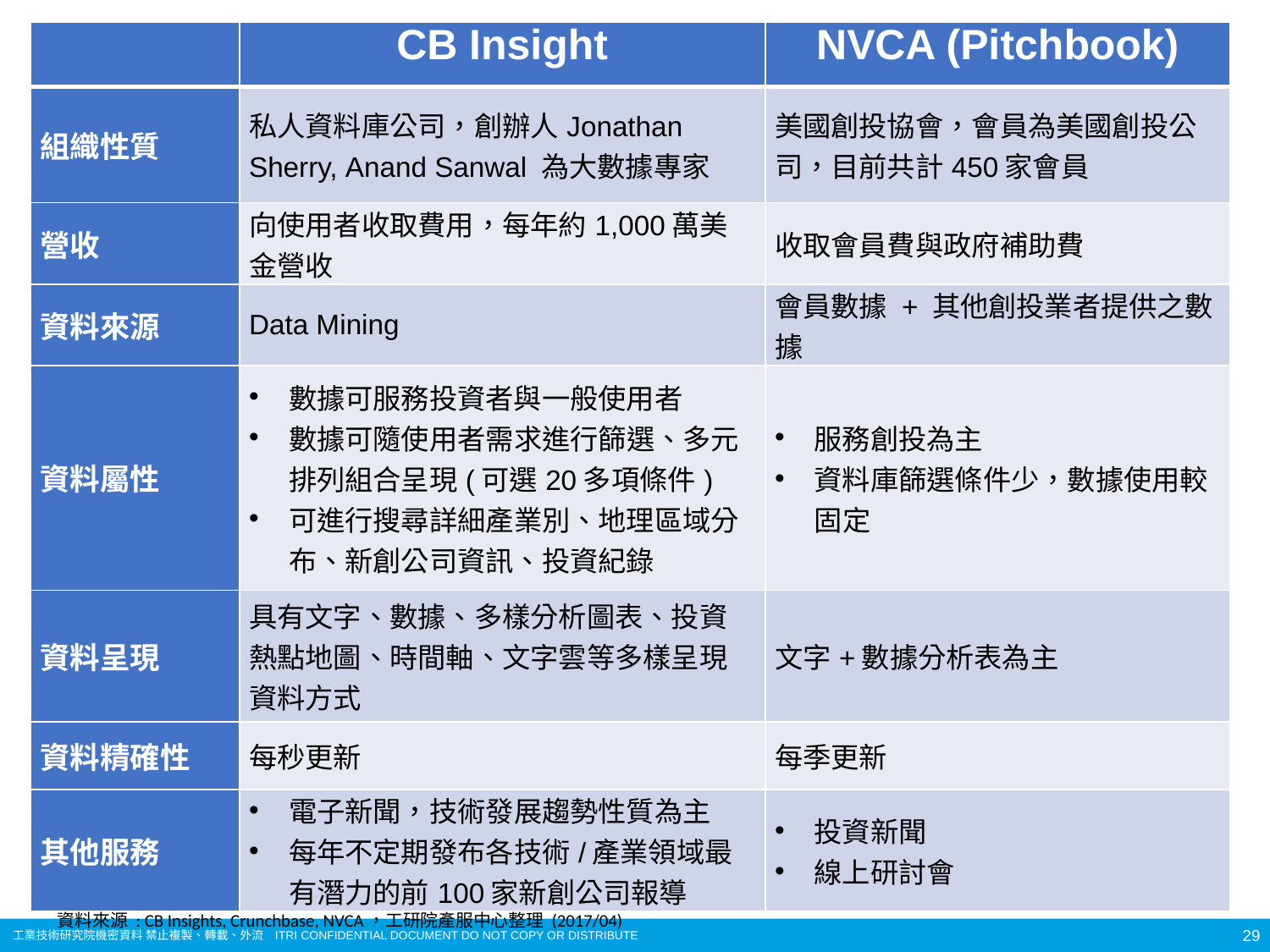

|  | CB Insight | NVCA (Pitchbook) |
| --- | --- | --- |
| 組織性質 | 私人資料庫公司，創辦人Jonathan Sherry, Anand Sanwal 為大數據專家 | 美國創投協會，會員為美國創投公司，目前共計450家會員 |
| 營收 | 向使用者收取費用，每年約1,000萬美金營收 | 收取會員費與政府補助費 |
| 資料來源 | Data Mining | 會員數據 + 其他創投業者提供之數據 |
| 資料屬性 | 數據可服務投資者與一般使用者 數據可隨使用者需求進行篩選、多元排列組合呈現(可選20多項條件) 可進行搜尋詳細產業別、地理區域分布、新創公司資訊、投資紀錄 | 服務創投為主 資料庫篩選條件少，數據使用較固定 |
| 資料呈現 | 具有文字、數據、多樣分析圖表、投資熱點地圖、時間軸、文字雲等多樣呈現資料方式 | 文字+數據分析表為主 |
| 資料精確性 | 每秒更新 | 每季更新 |
| 其他服務 | 電子新聞，技術發展趨勢性質為主 每年不定期發布各技術/產業領域最有潛力的前100家新創公司報導 | 投資新聞 線上研討會 |
資料來源 : CB Insights, Crunchbase, NVCA，工研院產服中心整理 (2017/04)